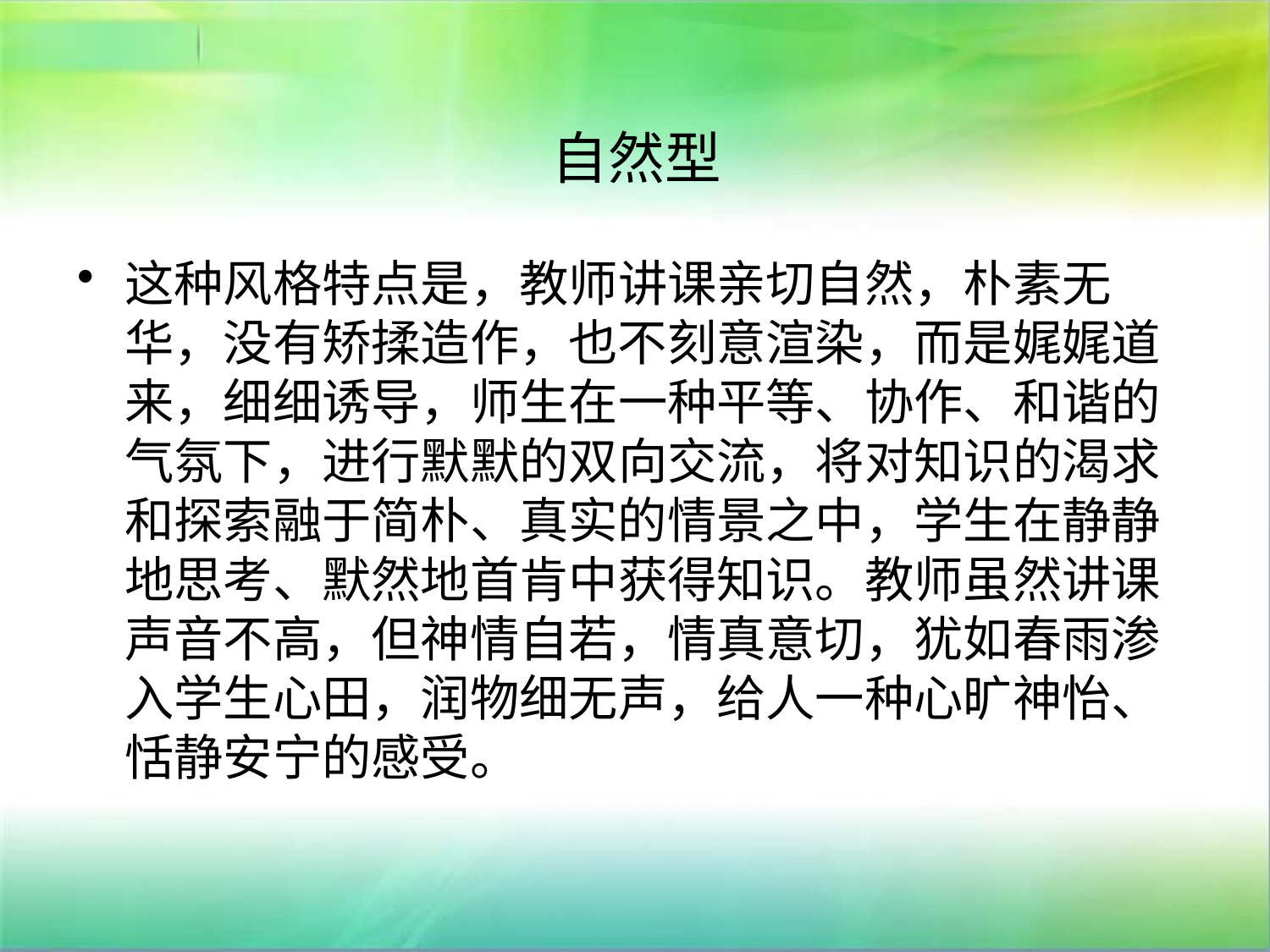

# 自然型
这种风格特点是，教师讲课亲切自然，朴素无华，没有矫揉造作，也不刻意渲染，而是娓娓道来，细细诱导，师生在一种平等、协作、和谐的气氛下，进行默默的双向交流，将对知识的渴求和探索融于简朴、真实的情景之中，学生在静静地思考、默然地首肯中获得知识。教师虽然讲课声音不高，但神情自若，情真意切，犹如春雨渗入学生心田，润物细无声，给人一种心旷神怡、恬静安宁的感受。